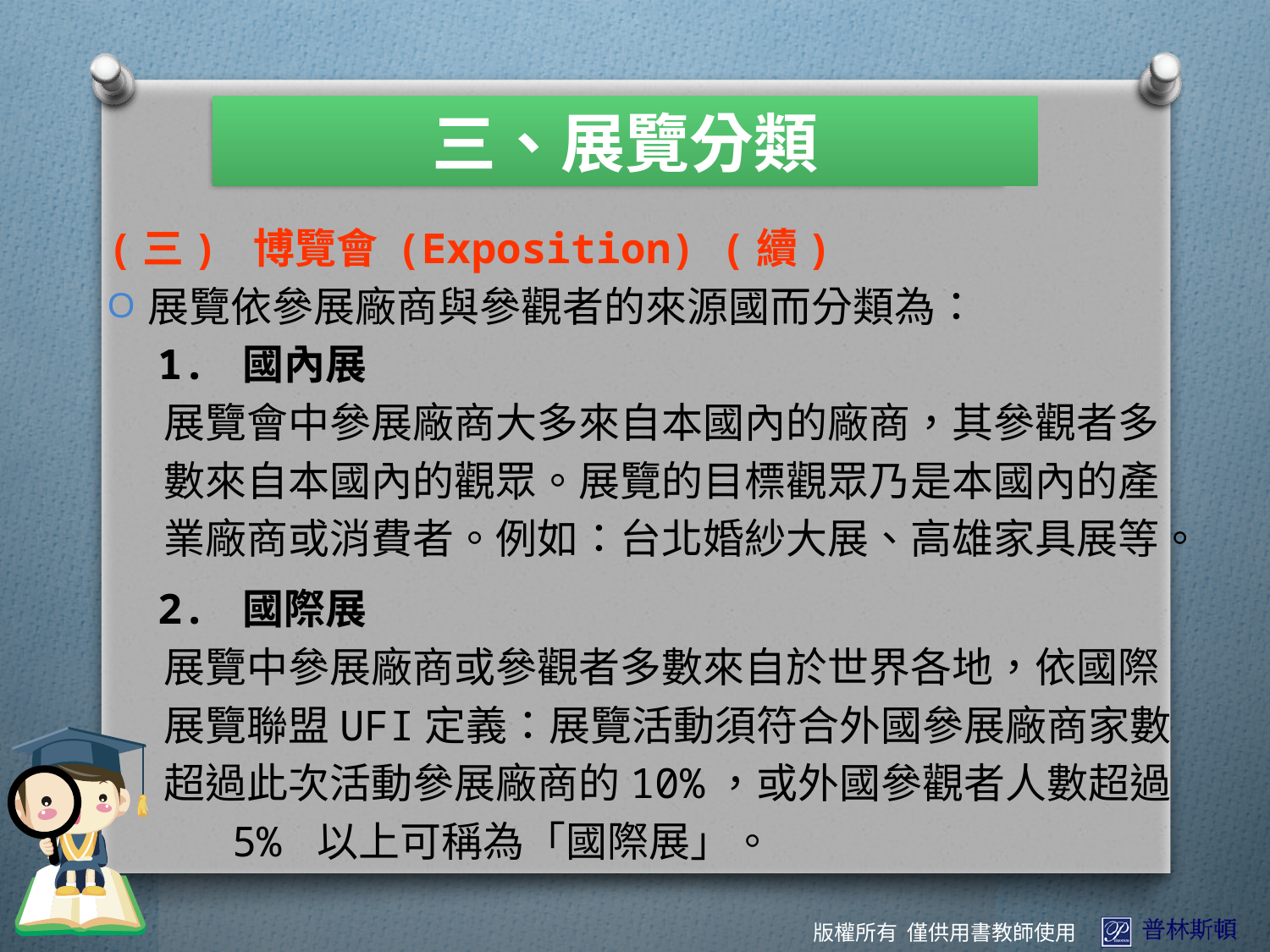

三、展覽分類
(三) 博覽會 (Exposition) (續)
展覽依參展廠商與參觀者的來源國而分類為：
  1. 國內展
     展覽會中參展廠商大多來自本國內的廠商，其參觀者多
     數來自本國內的觀眾。展覽的目標觀眾乃是本國內的產
     業廠商或消費者。例如：台北婚紗大展、高雄家具展等。
  2. 國際展
     展覽中參展廠商或參觀者多數來自於世界各地，依國際
     展覽聯盟UFI定義：展覽活動須符合外國參展廠商家數
     超過此次活動參展廠商的10%，或外國參觀者人數超過
     5% 以上可稱為「國際展」。